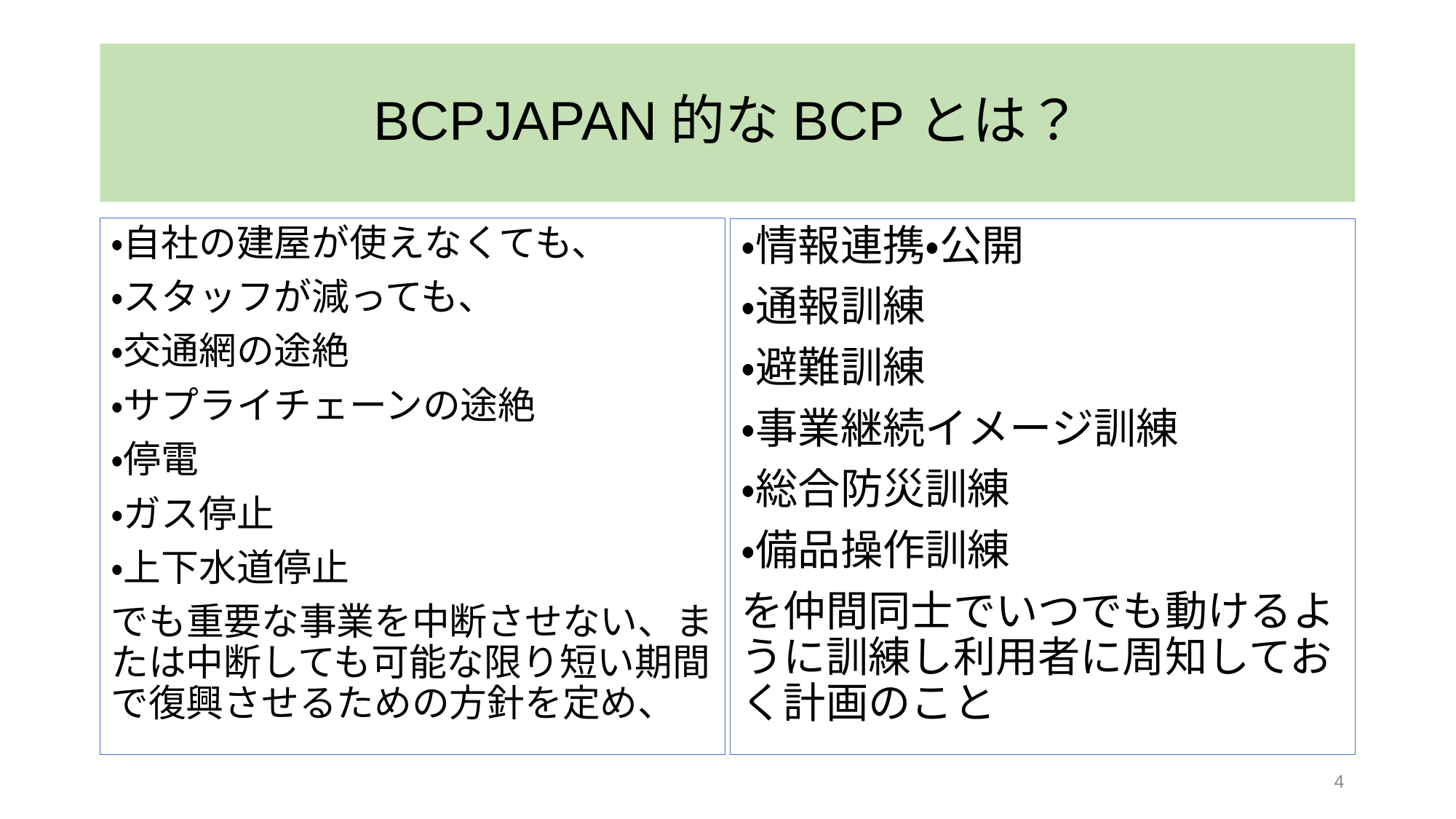

# BCPJAPAN的なBCPとは？
・自社の建屋が使えなくても、
・スタッフが減っても、
・交通網の途絶
・サプライチェーンの途絶
・停電
・ガス停止
・上下水道停止
でも重要な事業を中断させない、または中断しても可能な限り短い期間で復興させるための方針を定め、

・情報連携・公開
・通報訓練
・避難訓練
・事業継続イメージ訓練
・総合防災訓練
・備品操作訓練
を仲間同士でいつでも動けるように訓練し利用者に周知しておく計画のこと

4